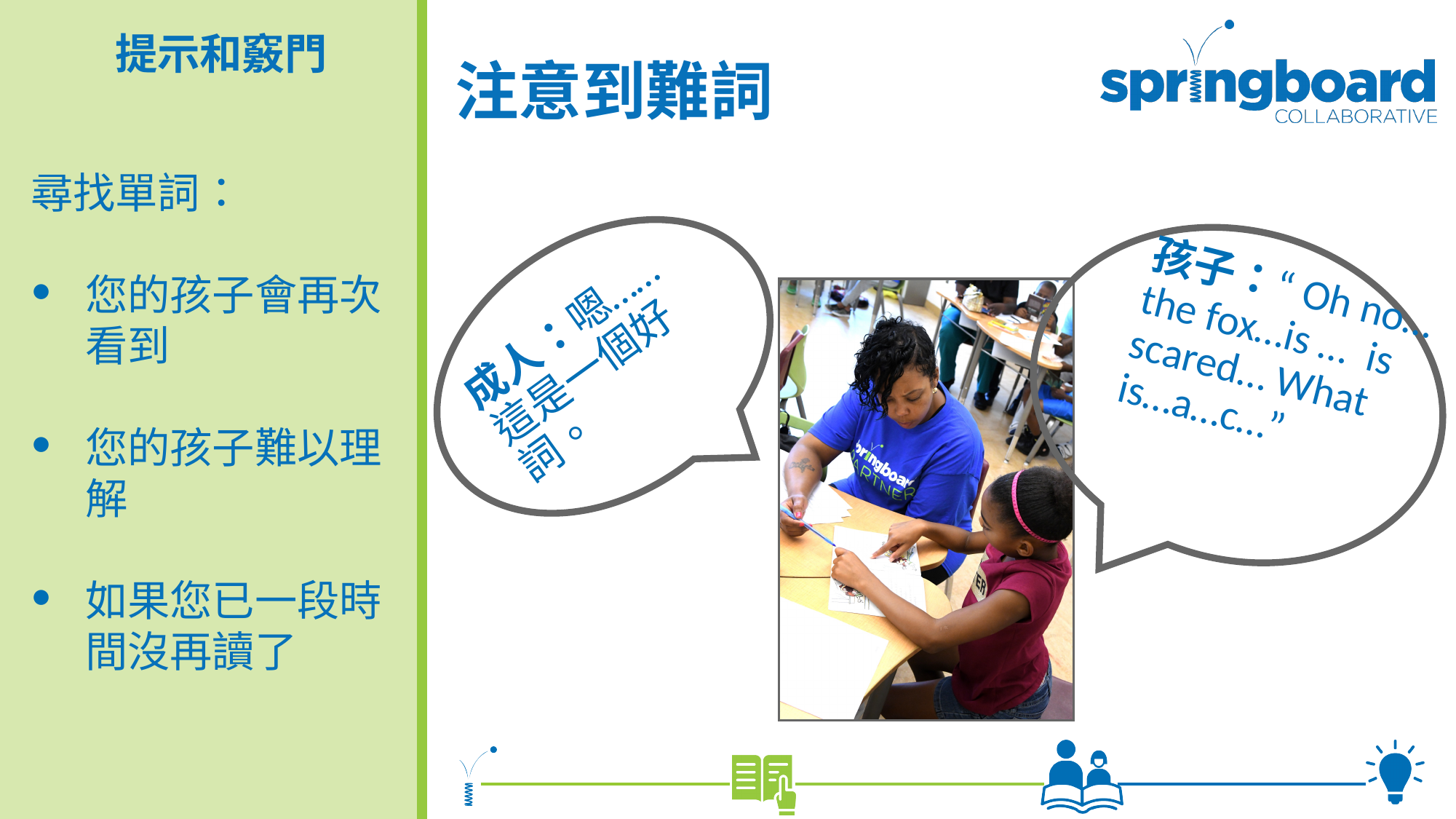

# 注意到難詞
提示和竅門
尋找單詞：

您的孩子會再次看到

您的孩子難以理解

如果您已一段時間沒再讀了

孩子：“Oh no…the fox…is …  is scared… What is…a…c…”
成人：嗯……這是一個好詞。